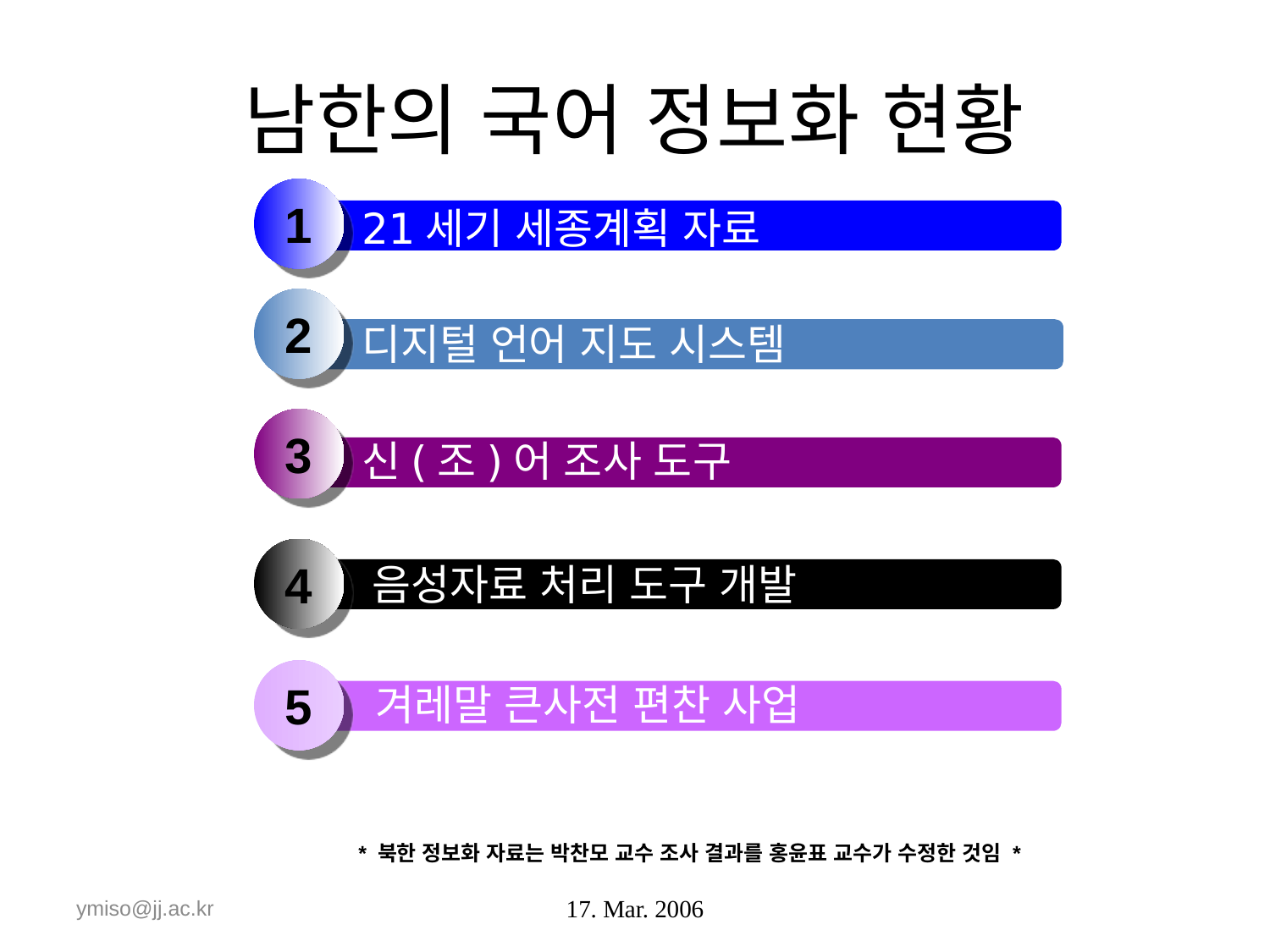

# 남한의 국어 정보화 현황
1
21세기 세종계획 자료

2
디지털 언어 지도 시스템

3
신(조)어 조사 도구

4
음성자료 처리 도구 개발

5
겨레말 큰사전 편찬 사업

* 북한 정보화 자료는 박찬모 교수 조사 결과를 홍윤표 교수가 수정한 것임 *
ymiso@jj.ac.kr
17. Mar. 2006